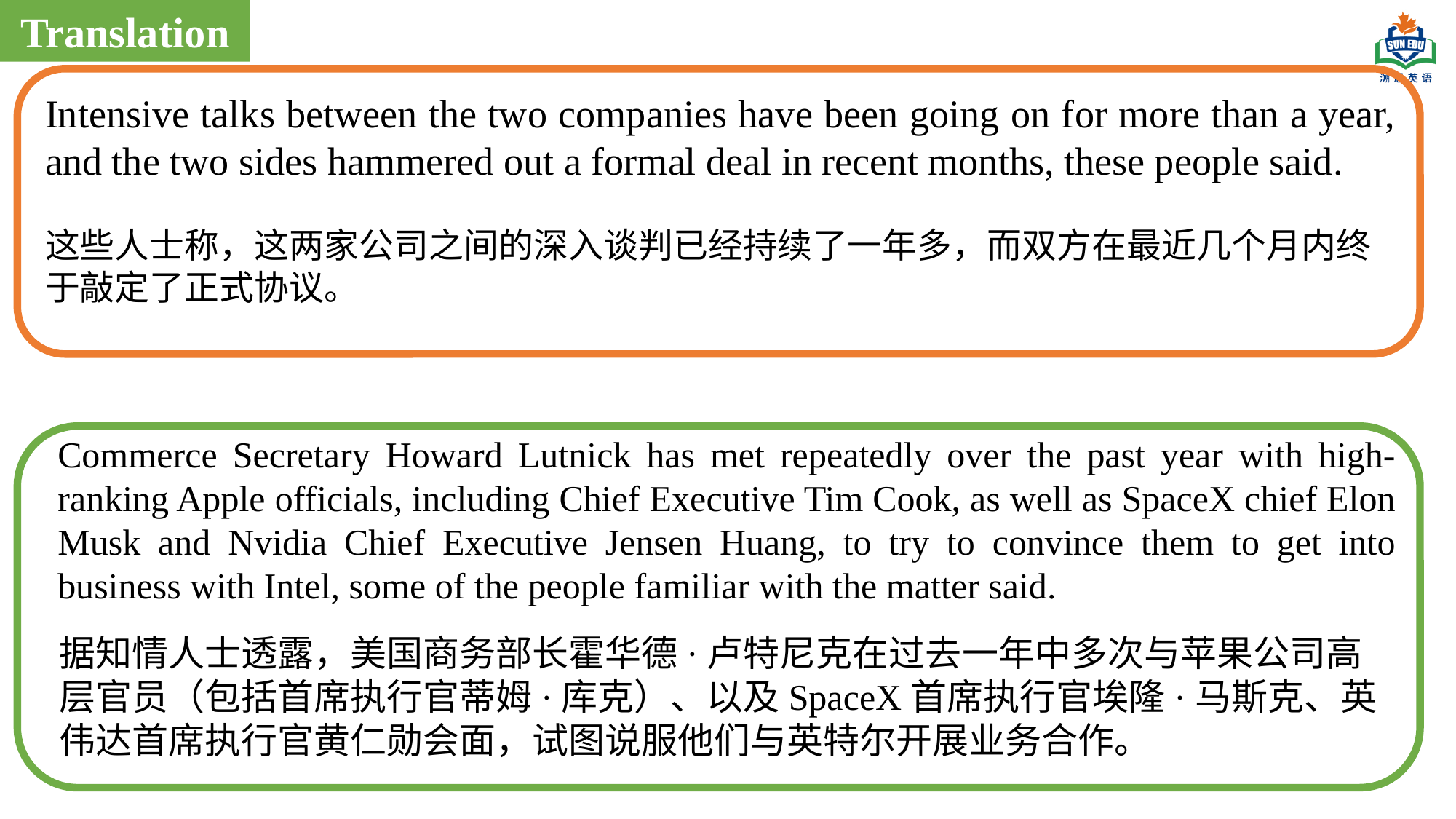

Translation

Intensive talks between the two companies have been going on for more than a year, and the two sides hammered out a formal deal in recent months, these people said.
这些人士称，这两家公司之间的深入谈判已经持续了一年多，而双方在最近几个月内终于敲定了正式协议。

Commerce Secretary Howard Lutnick has met repeatedly over the past year with high-ranking Apple officials, including Chief Executive Tim Cook, as well as SpaceX chief Elon Musk and Nvidia Chief Executive Jensen Huang, to try to convince them to get into business with Intel, some of the people familiar with the matter said.
据知情人士透露，美国商务部长霍华德·卢特尼克在过去一年中多次与苹果公司高层官员（包括首席执行官蒂姆·库克）、以及SpaceX首席执行官埃隆·马斯克、英伟达首席执行官黄仁勋会面，试图说服他们与英特尔开展业务合作。